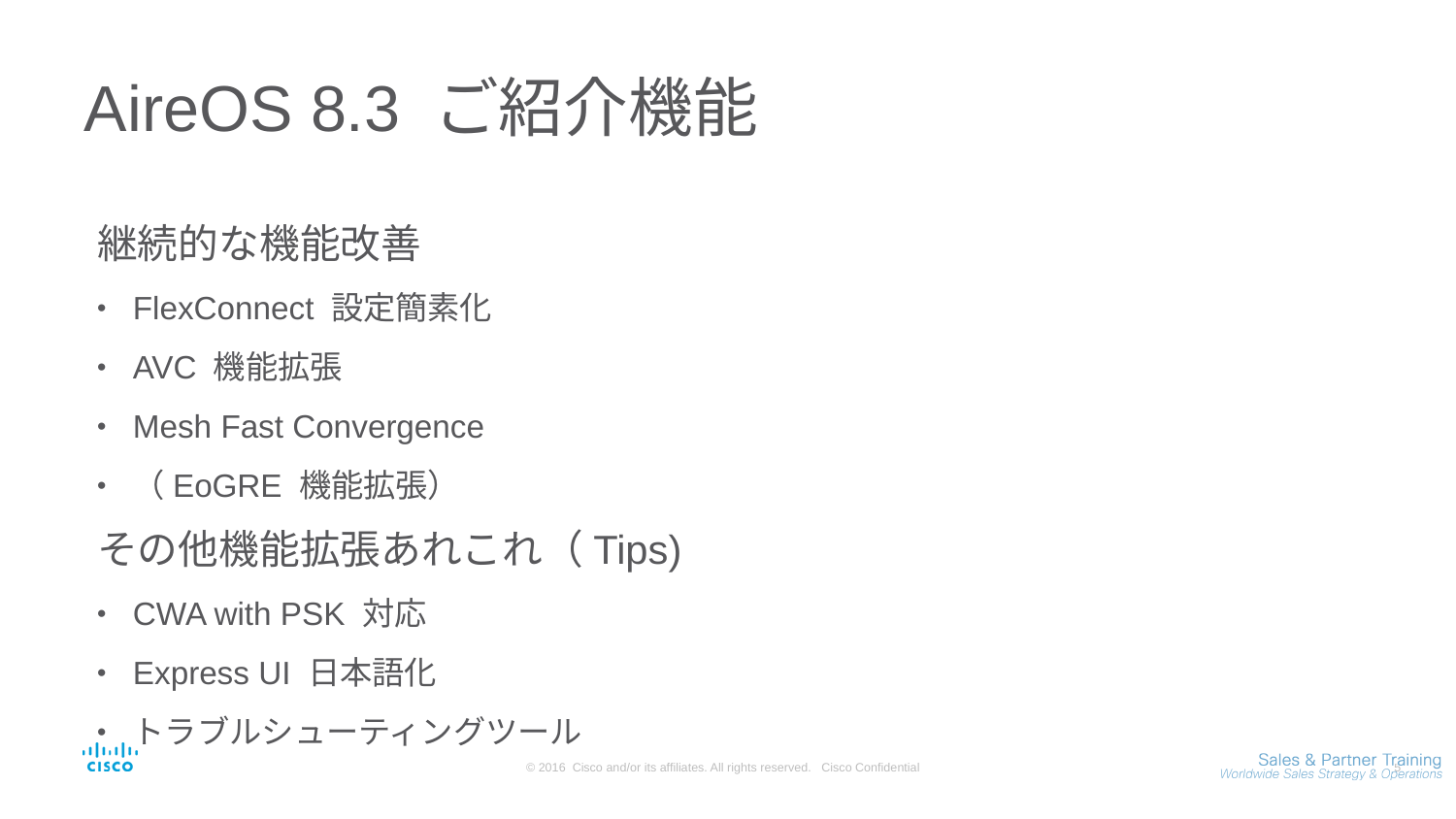

# AireOS 8.3 ご紹介機能
継続的な機能改善
FlexConnect 設定簡素化
AVC 機能拡張
Mesh Fast Convergence
（EoGRE 機能拡張）
その他機能拡張あれこれ（Tips)
CWA with PSK 対応
Express UI 日本語化
トラブルシューティングツール